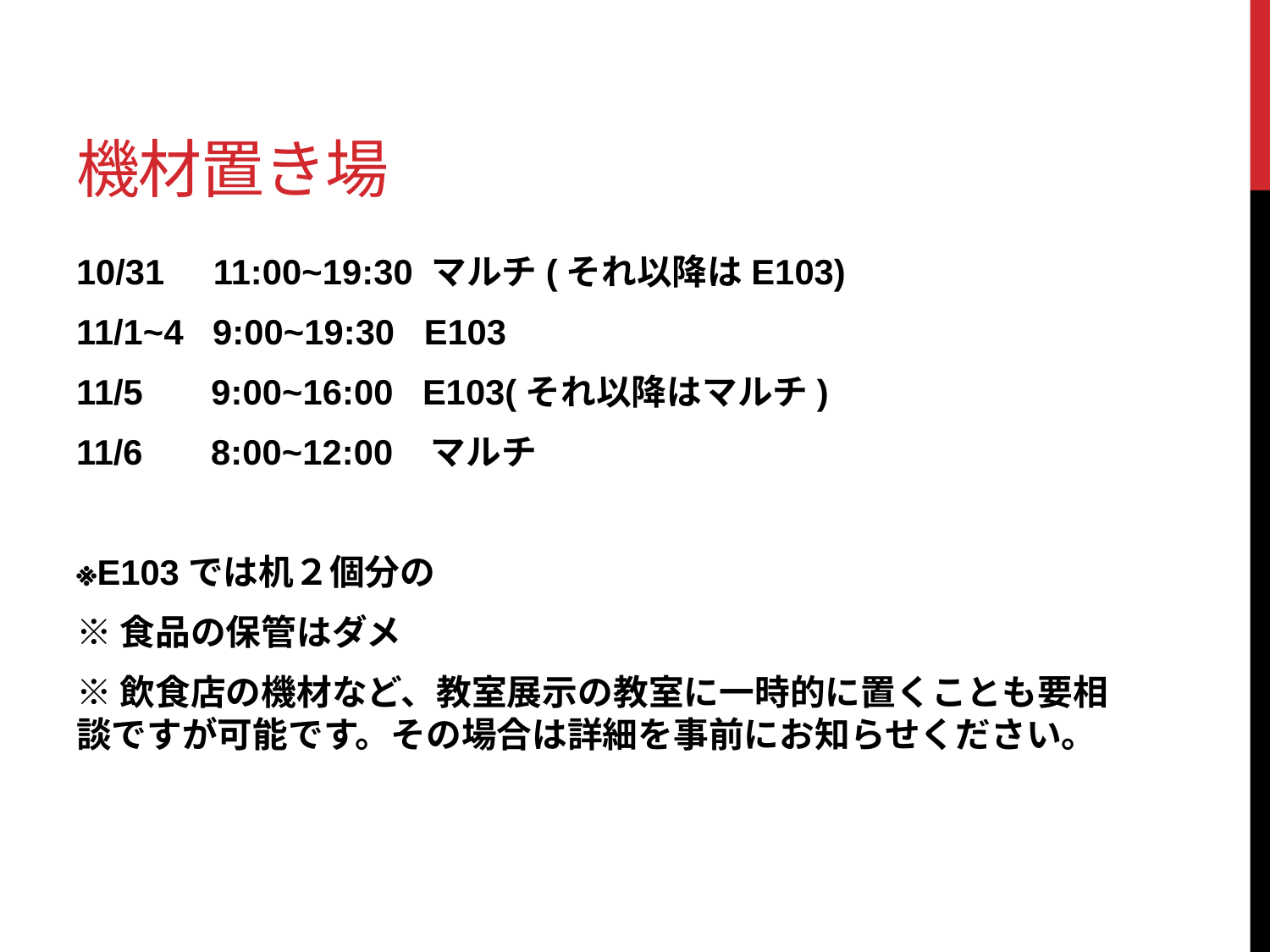

# 機材置き場
10/31     11:00~19:30 マルチ(それ以降はE103)
11/1~4   9:00~19:30   E103
11/5       9:00~16:00   E103(それ以降はマルチ)
11/6       8:00~12:00   マルチ

※E103では机２個分の
※食品の保管はダメ
※飲食店の機材など、教室展示の教室に一時的に置くことも要相談ですが可能です。その場合は詳細を事前にお知らせください。